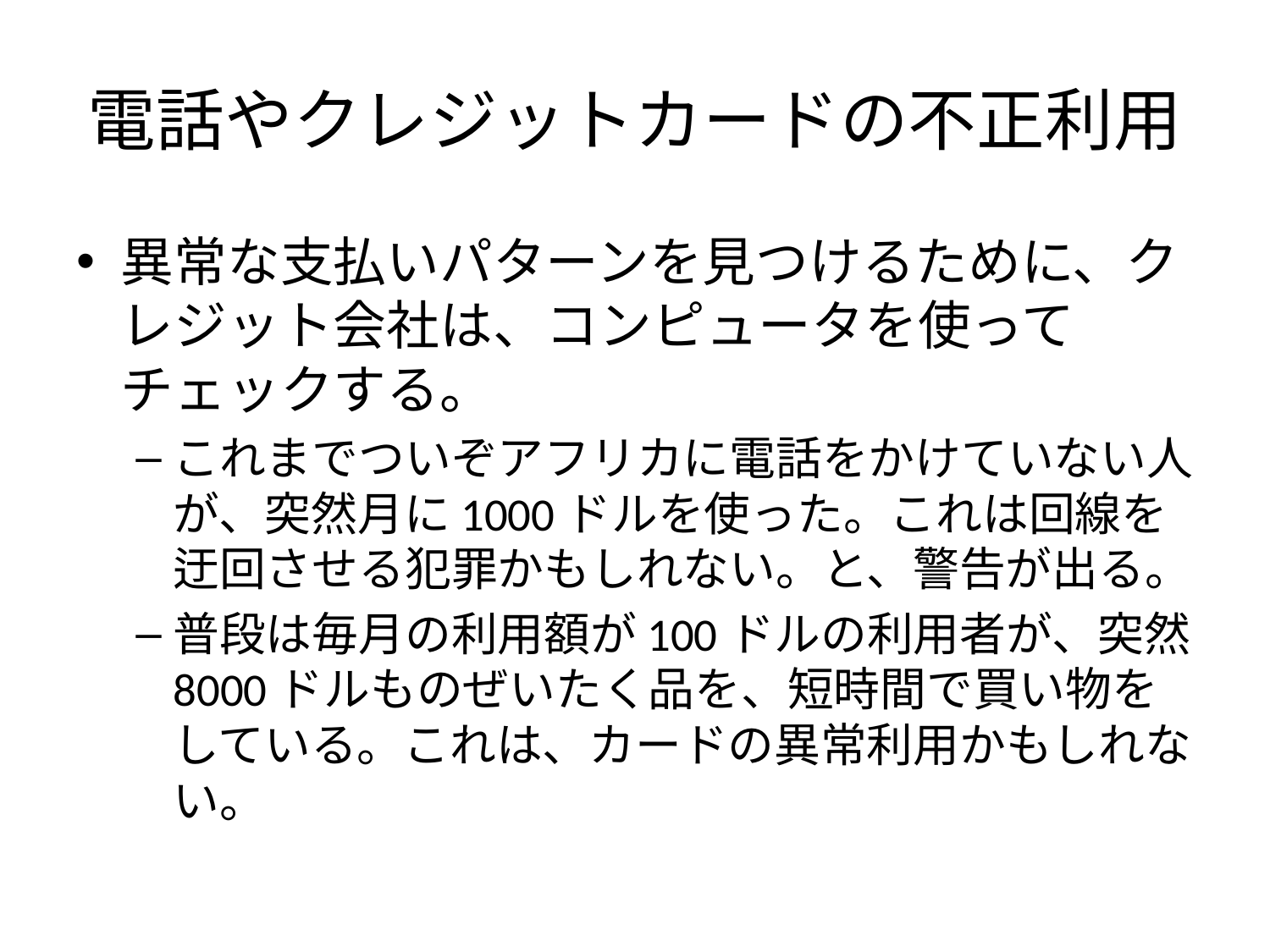

# 電話やクレジットカードの不正利用
異常な支払いパターンを見つけるために、クレジット会社は、コンピュータを使ってチェックする。
これまでついぞアフリカに電話をかけていない人が、突然月に1000ドルを使った。これは回線を迂回させる犯罪かもしれない。と、警告が出る。
普段は毎月の利用額が100ドルの利用者が、突然8000ドルものぜいたく品を、短時間で買い物をしている。これは、カードの異常利用かもしれない。